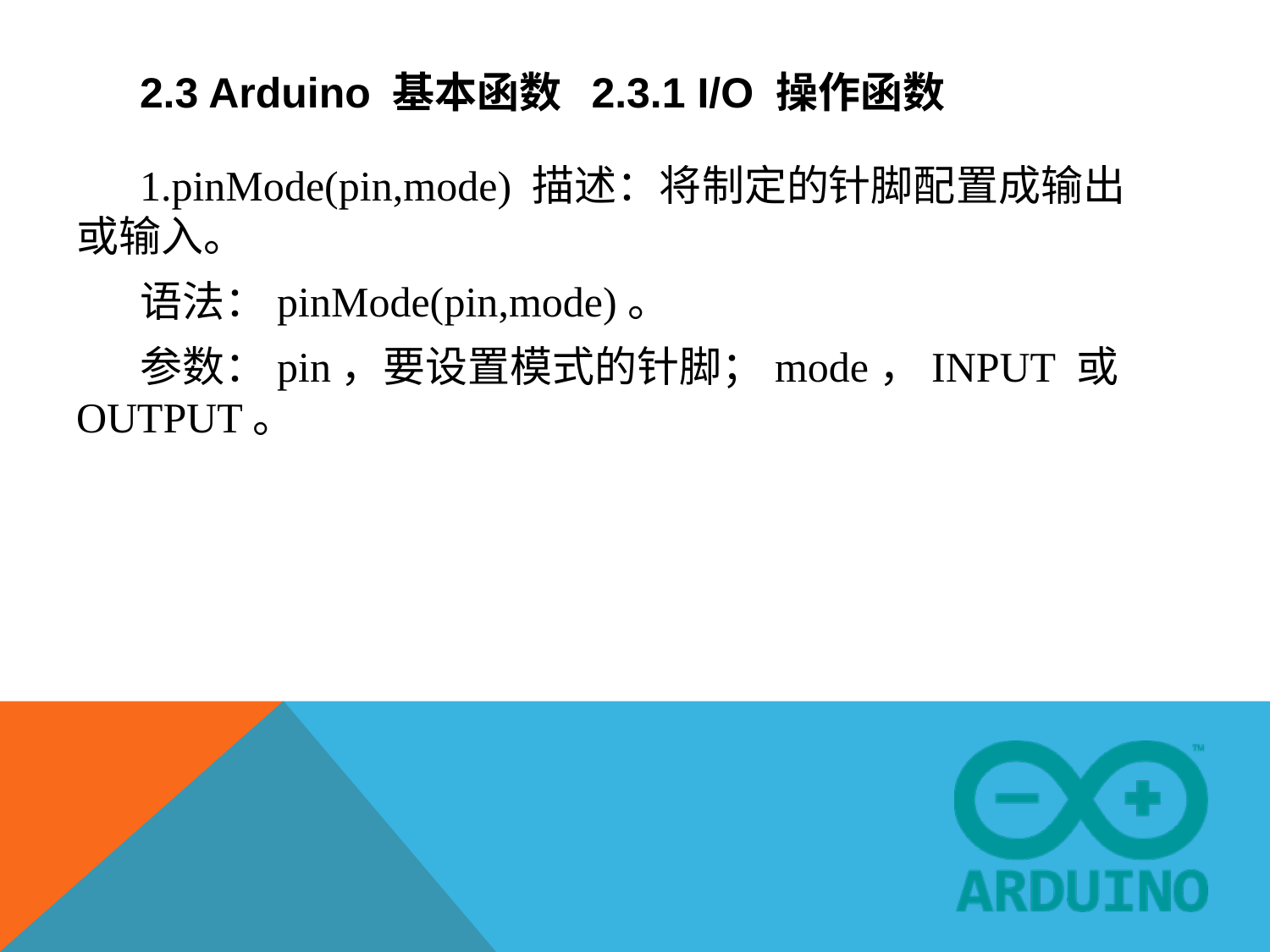

# 2.3 Arduino 基本函数  2.3.1 I/O 操作函数
1.pinMode(pin,mode) 描述：将制定的针脚配置成输出或输入。
语法：pinMode(pin,mode)。
参数：pin，要设置模式的针脚；mode，INPUT 或 OUTPUT。